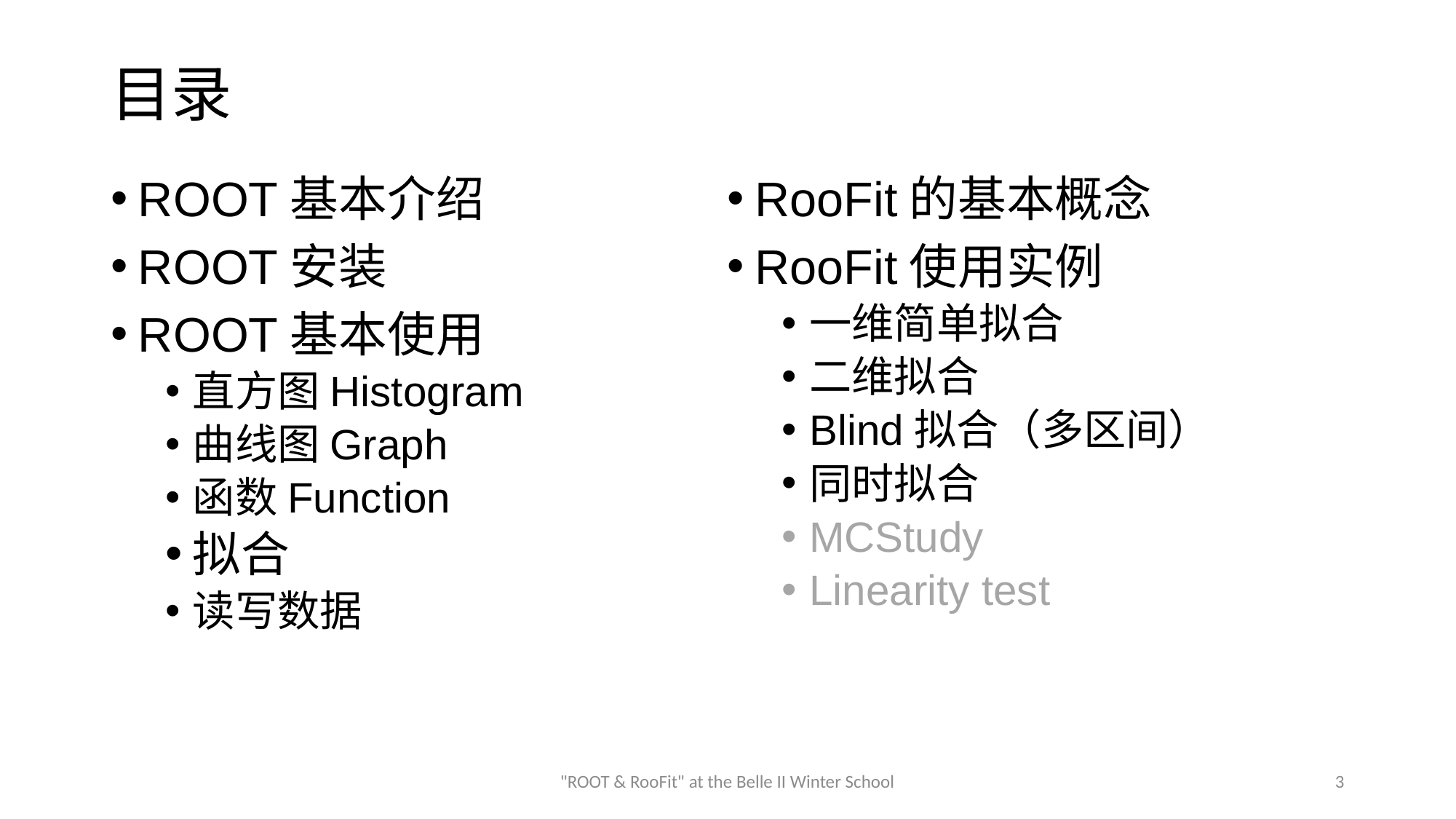

# 目录
ROOT基本介绍
ROOT安装
ROOT基本使用
直方图Histogram
曲线图Graph
函数Function
拟合
读写数据

RooFit的基本概念
RooFit使用实例
一维简单拟合
二维拟合
Blind拟合（多区间）
同时拟合
MCStudy
Linearity test
"ROOT & RooFit" at the Belle II Winter School
3